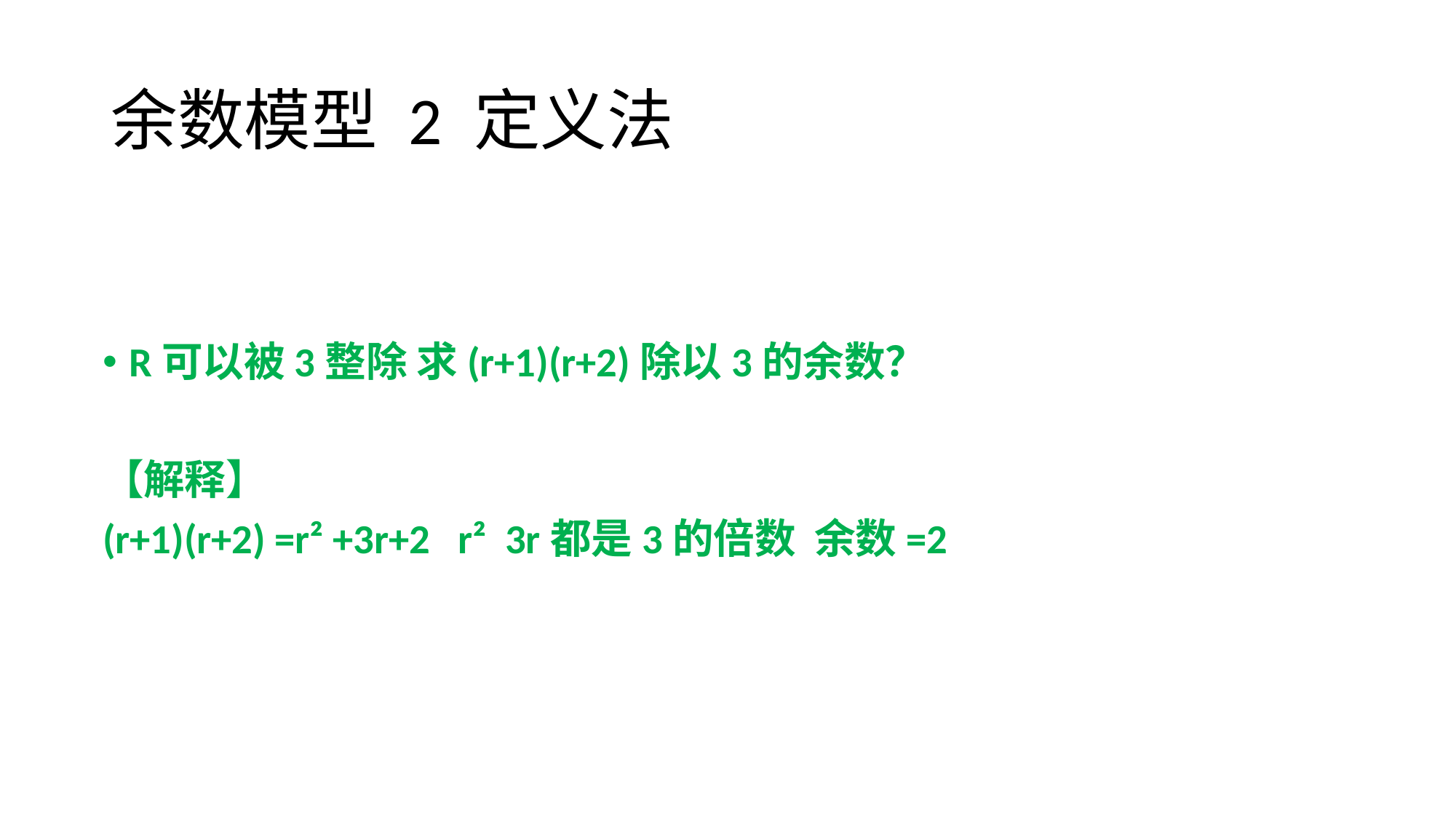

# 余数模型 2 定义法
R可以被3整除 求(r+1)(r+2)除以3的余数？

【解释】
(r+1)(r+2) =r² +3r+2   r²  3r都是3的倍数  余数=2